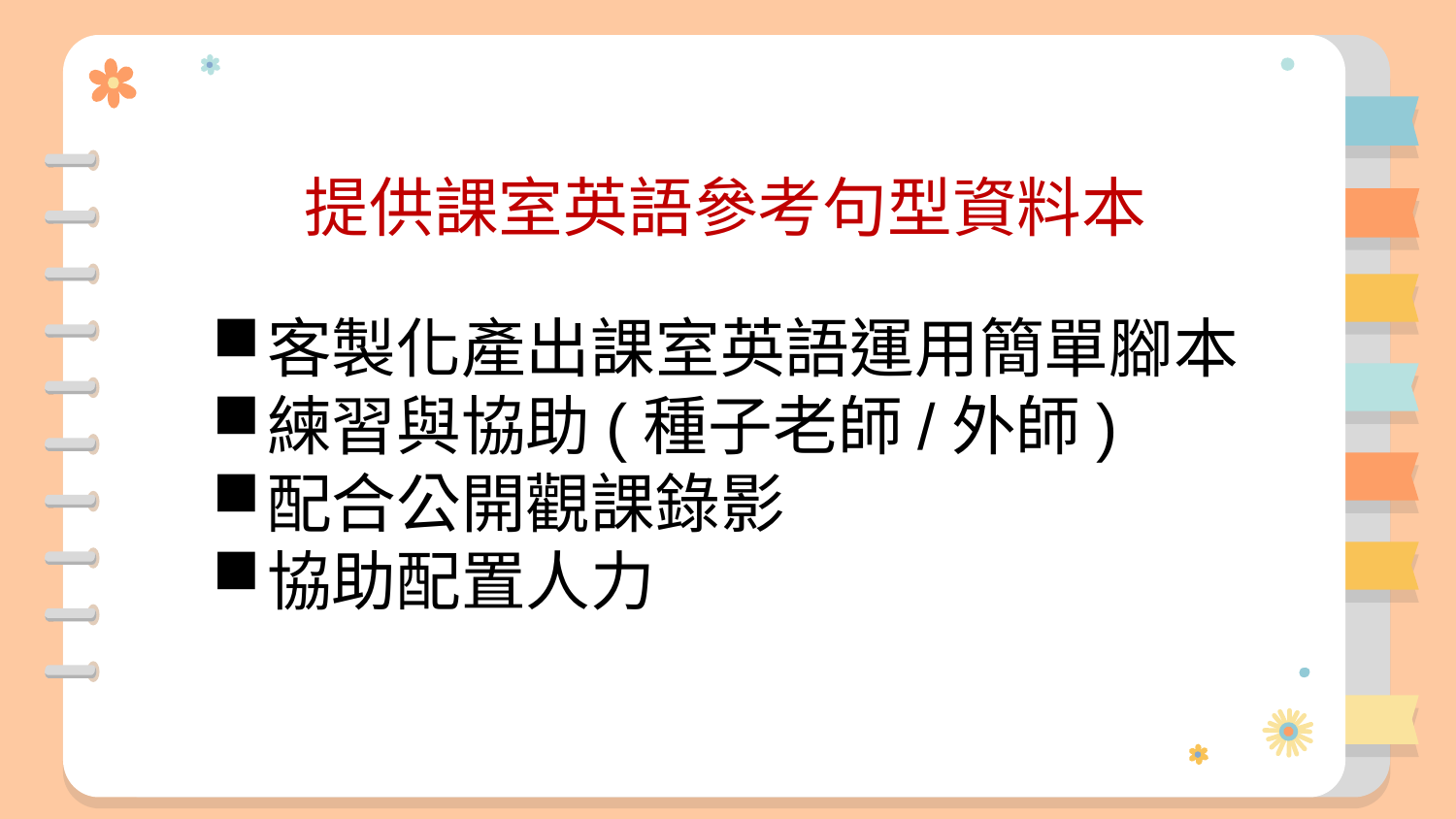

提供課室英語參考句型資料本
客製化產出課室英語運用簡單腳本
練習與協助(種子老師/外師)
配合公開觀課錄影
協助配置人力